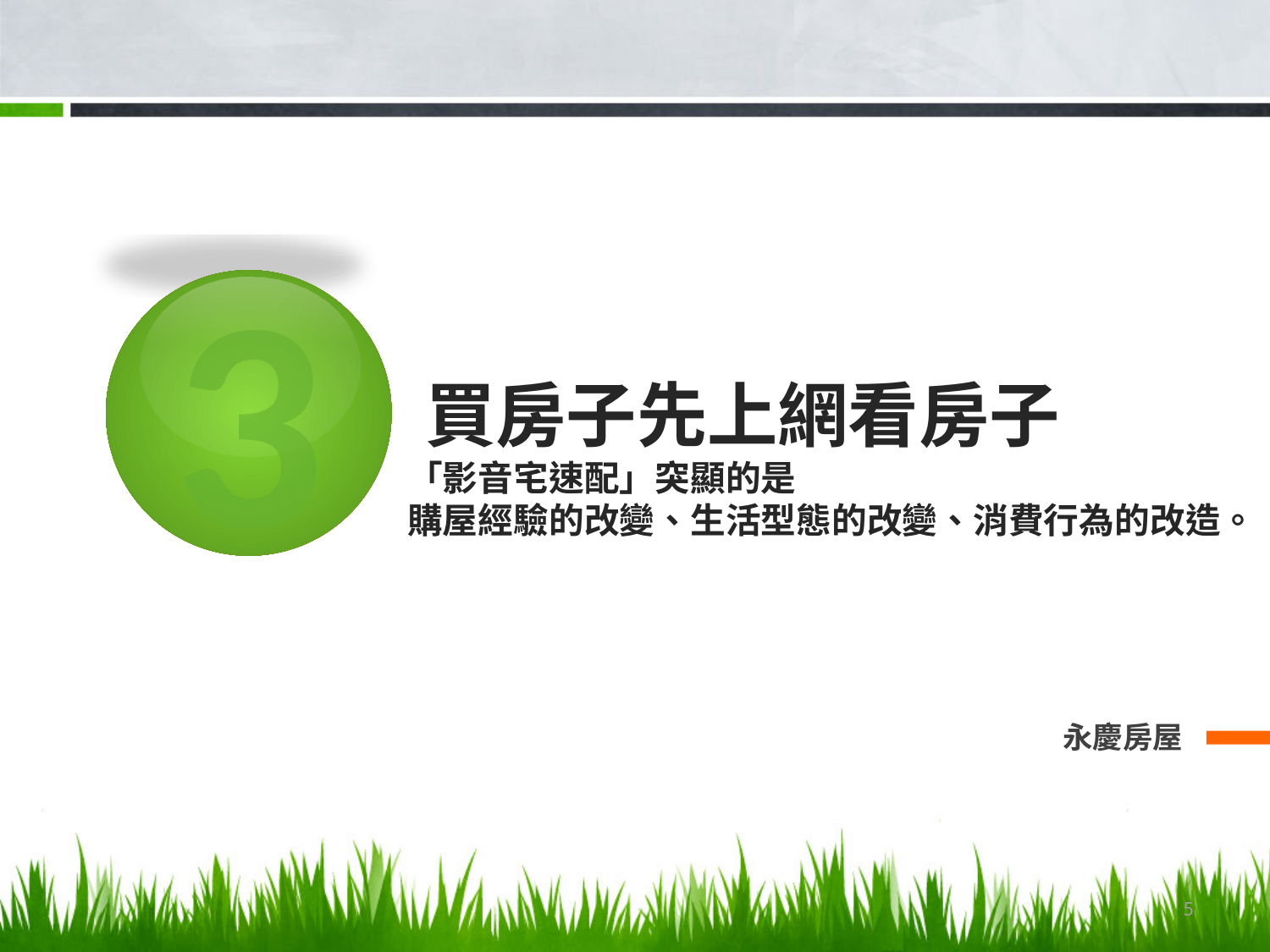

3

# 買房子先上網看房子
「影音宅速配」突顯的是
購屋經驗的改變、生活型態的改變、消費行為的改造。
永慶房屋
5